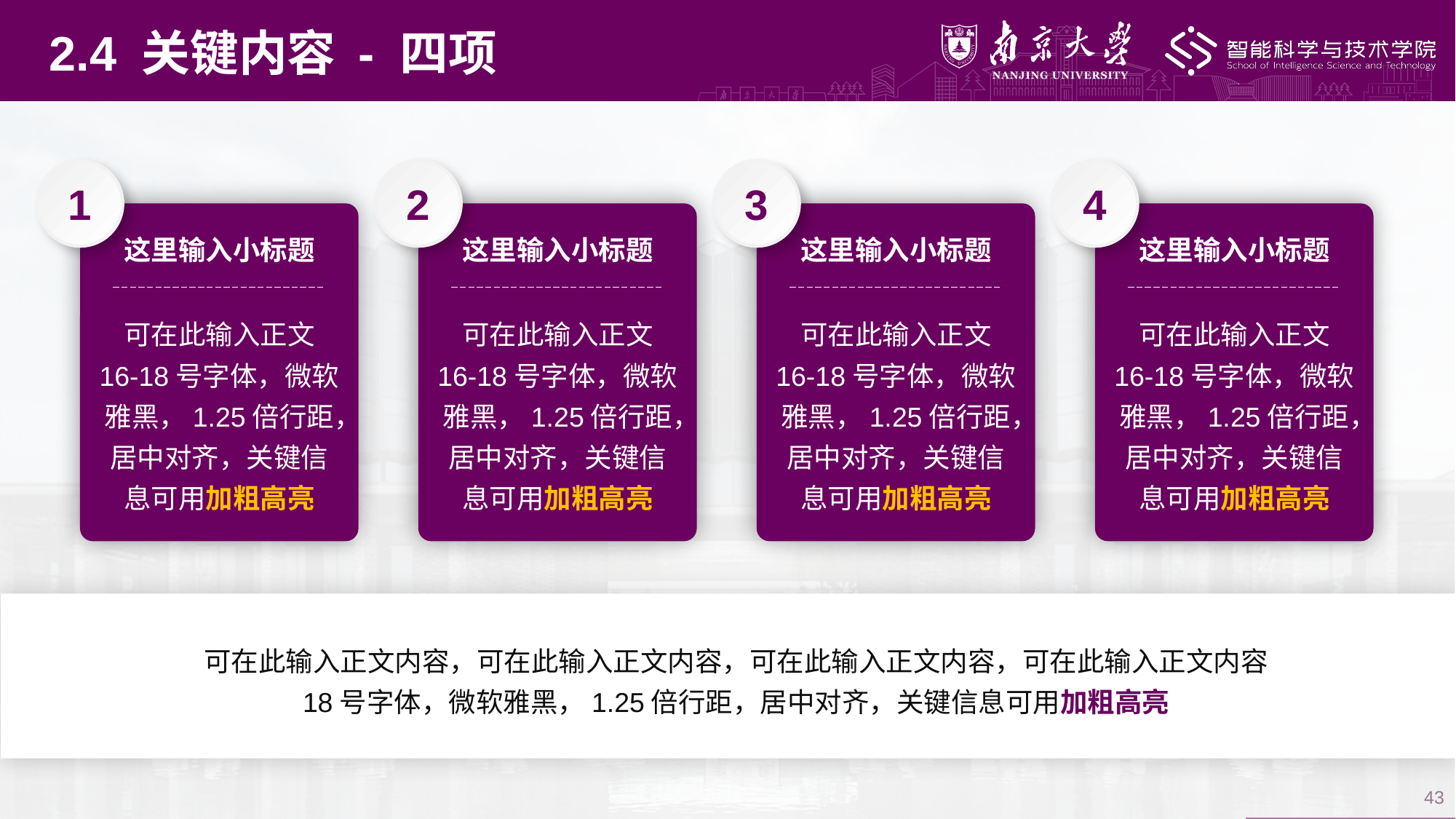

2.4 关键内容 - 四项
1

这里输入小标题
可在此输入正文
16-18号字体，微软雅黑，1.25倍行距，居中对齐，关键信息可用加粗高亮
2

这里输入小标题
可在此输入正文
16-18号字体，微软雅黑，1.25倍行距，居中对齐，关键信息可用加粗高亮
3

这里输入小标题
可在此输入正文
16-18号字体，微软雅黑，1.25倍行距，居中对齐，关键信息可用加粗高亮
4

这里输入小标题
可在此输入正文
16-18号字体，微软雅黑，1.25倍行距，居中对齐，关键信息可用加粗高亮

可在此输入正文内容，可在此输入正文内容，可在此输入正文内容，可在此输入正文内容
18号字体，微软雅黑，1.25倍行距，居中对齐，关键信息可用加粗高亮
43